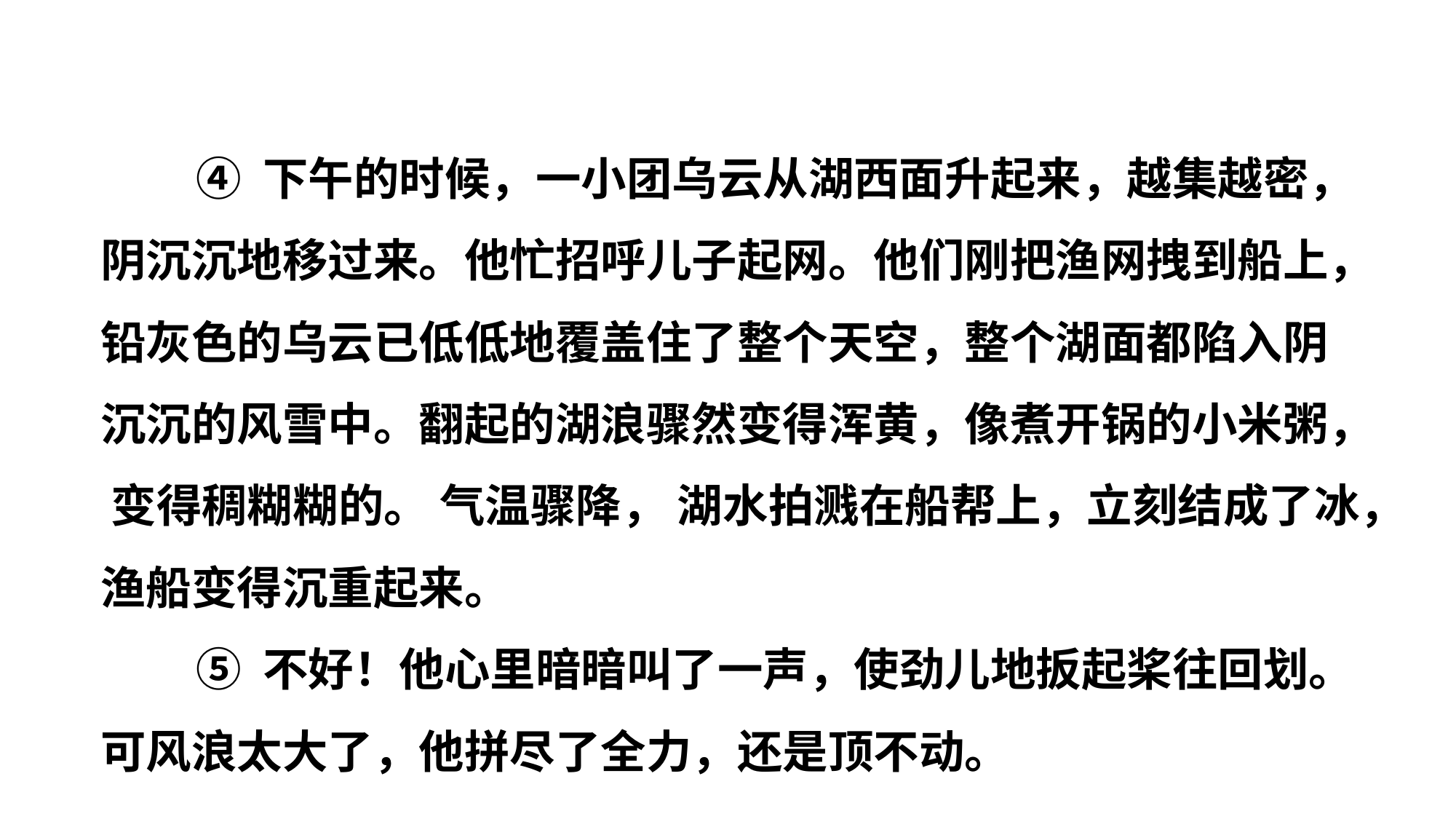

④ 下午的时候，一小团乌云从湖西面升起来，越集越密，阴沉沉地移过来。他忙招呼儿子起网。他们刚把渔网拽到船上，铅灰色的乌云已低低地覆盖住了整个天空，整个湖面都陷入阴沉沉的风雪中。翻起的湖浪骤然变得浑黄，像煮开锅的小米粥， 变得稠糊糊的。 气温骤降， 湖水拍溅在船帮上，立刻结成了冰，渔船变得沉重起来。
⑤ 不好！他心里暗暗叫了一声，使劲儿地扳起桨往回划。可风浪太大了，他拼尽了全力，还是顶不动。